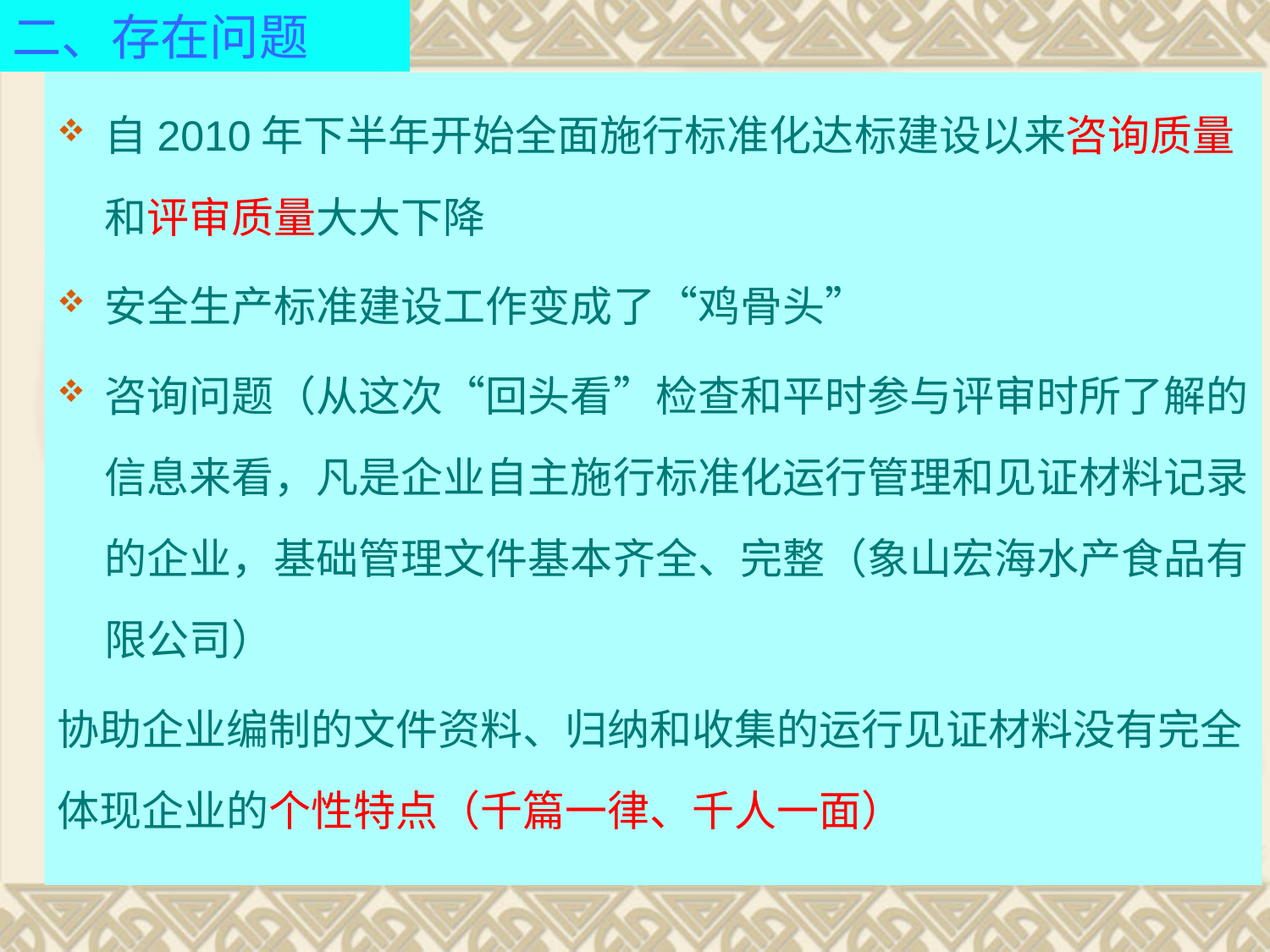

二、存在问题
自2010年下半年开始全面施行标准化达标建设以来咨询质量和评审质量大大下降
安全生产标准建设工作变成了“鸡骨头”
咨询问题（从这次“回头看”检查和平时参与评审时所了解的信息来看，凡是企业自主施行标准化运行管理和见证材料记录的企业，基础管理文件基本齐全、完整（象山宏海水产食品有限公司）
协助企业编制的文件资料、归纳和收集的运行见证材料没有完全体现企业的个性特点（千篇一律、千人一面）